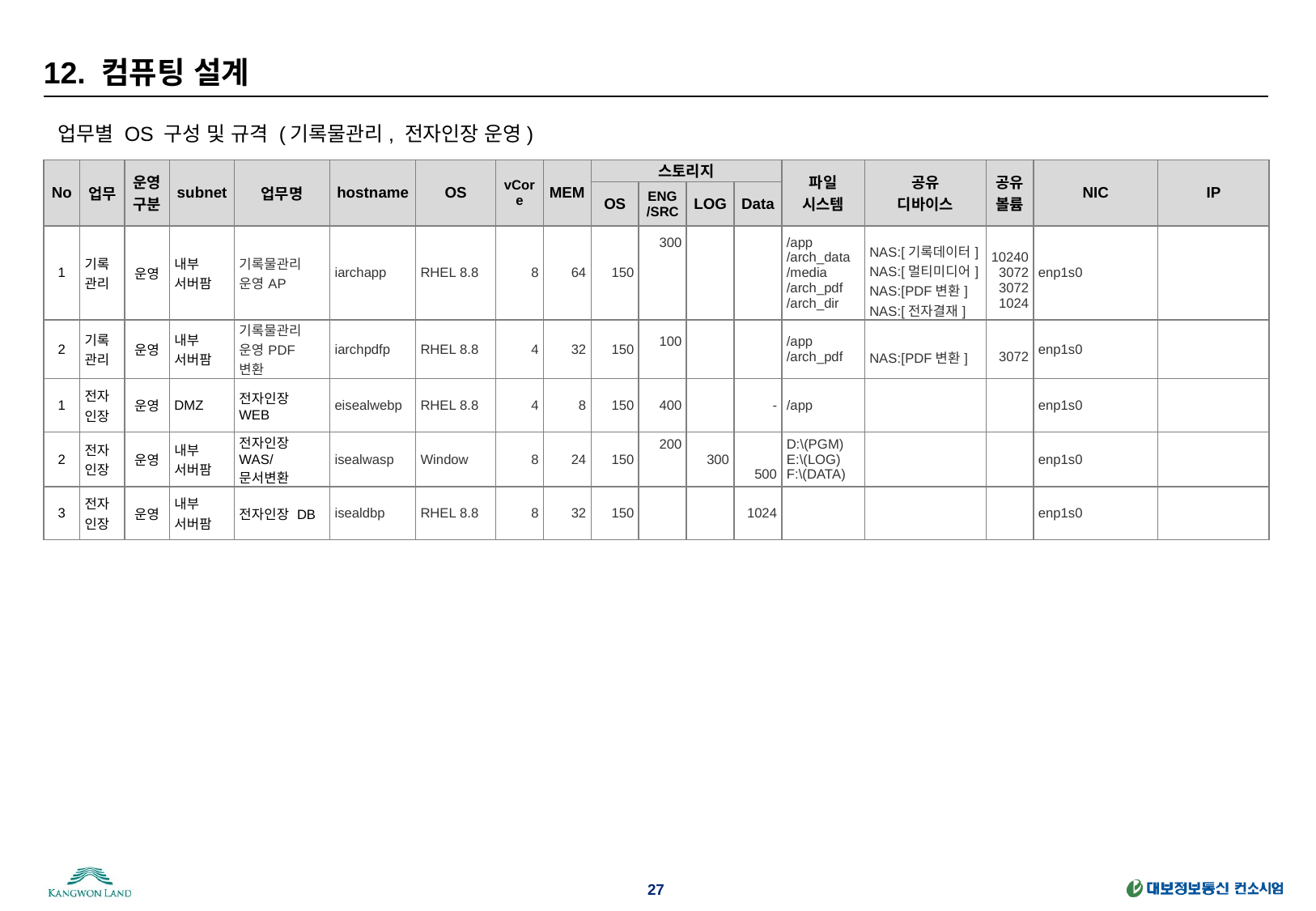

# 12. 컴퓨팅 설계
업무별 OS 구성 및 규격 (기록물관리, 전자인장 운영)
| No | 업무 | 운영구분 | subnet | 업무명 | hostname | OS | vCore | MEM | 스토리지 |  |  |  | 파일 시스템 | 공유 디바이스 | 공유 볼륨 | NIC | IP |
| --- | --- | --- | --- | --- | --- | --- | --- | --- | --- | --- | --- | --- | --- | --- | --- | --- | --- |
|  |  |  |  |  |  |  |  |  | OS | ENG /SRC | LOG | Data |  |  |  |  |  |
| 1 | 기록 관리 | 운영 | 내부 서버팜 | 기록물관리 운영AP | iarchapp | RHEL 8.8 | 8 | 64 | 150 | 300 |  |  | /app /arch\_data /media /arch\_pdf /arch\_dir | NAS:[기록데이터] NAS:[멀티미디어] NAS:[PDF변환] NAS:[전자결재] | 10240 3072 3072 1024 | enp1s0 |  |
| 2 | 기록 관리 | 운영 | 내부 서버팜 | 기록물관리 운영PDF 변환 | iarchpdfp | RHEL 8.8 | 4 | 32 | 150 | 100 |  |  | /app /arch\_pdf | NAS:[PDF변환] | 3072 | enp1s0 |  |
| 1 | 전자 인장 | 운영 | DMZ | 전자인장 WEB | eisealwebp | RHEL 8.8 | 4 | 8 | 150 | 400 |  | - | /app |  |  | enp1s0 |  |
| 2 | 전자 인장 | 운영 | 내부 서버팜 | 전자인장 WAS/문서변환 | isealwasp | Window | 8 | 24 | 150 | 200 | 300 | 500 | D:\(PGM) E:\(LOG) F:\(DATA) |  |  | enp1s0 |  |
| 3 | 전자 인장 | 운영 | 내부 서버팜 | 전자인장 DB | isealdbp | RHEL 8.8 | 8 | 32 | 150 |  |  | 1024 |  |  |  | enp1s0 |  |
27